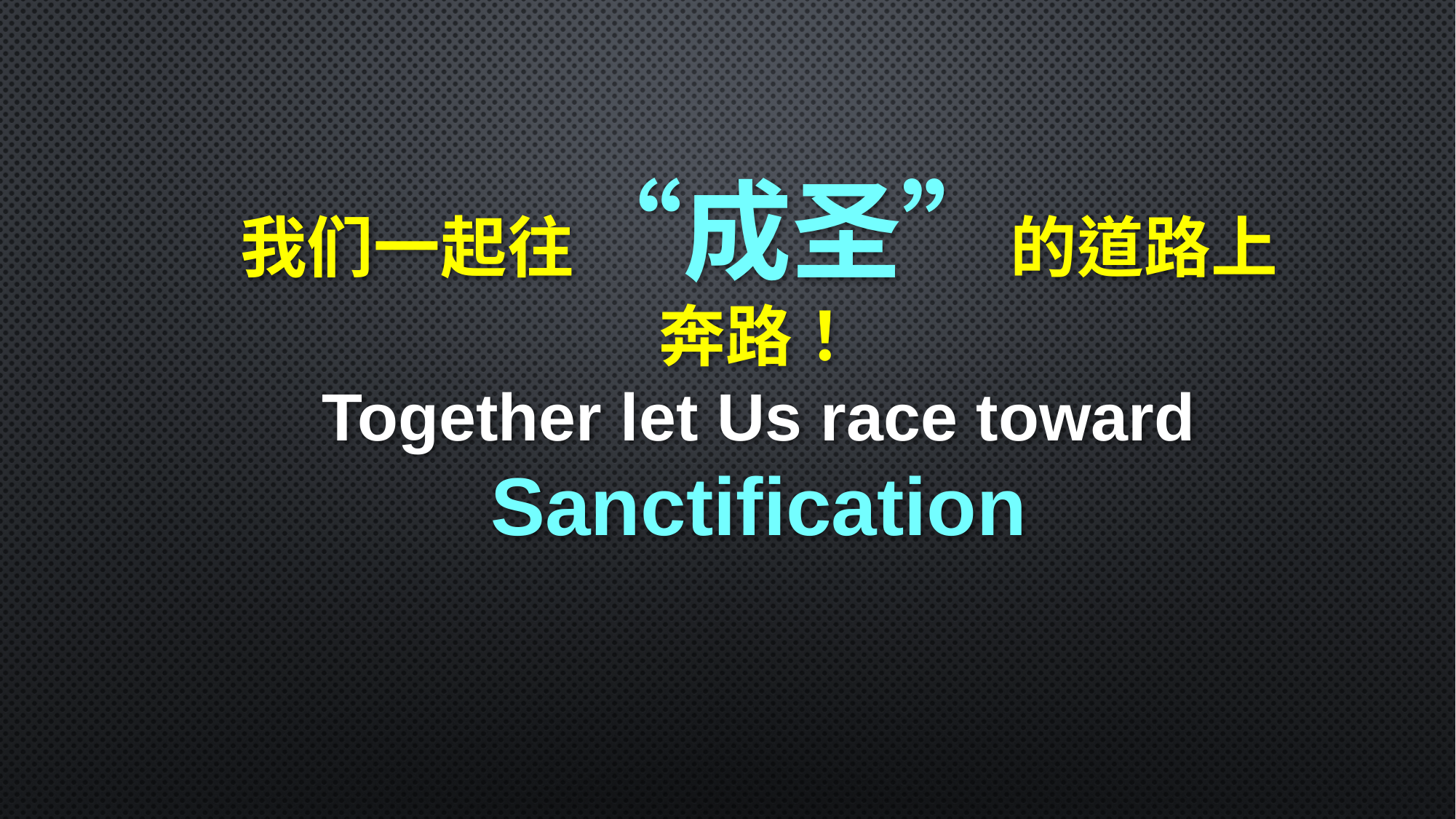

我们一起往“成圣”的道路上
奔路！
Together let Us race toward Sanctification